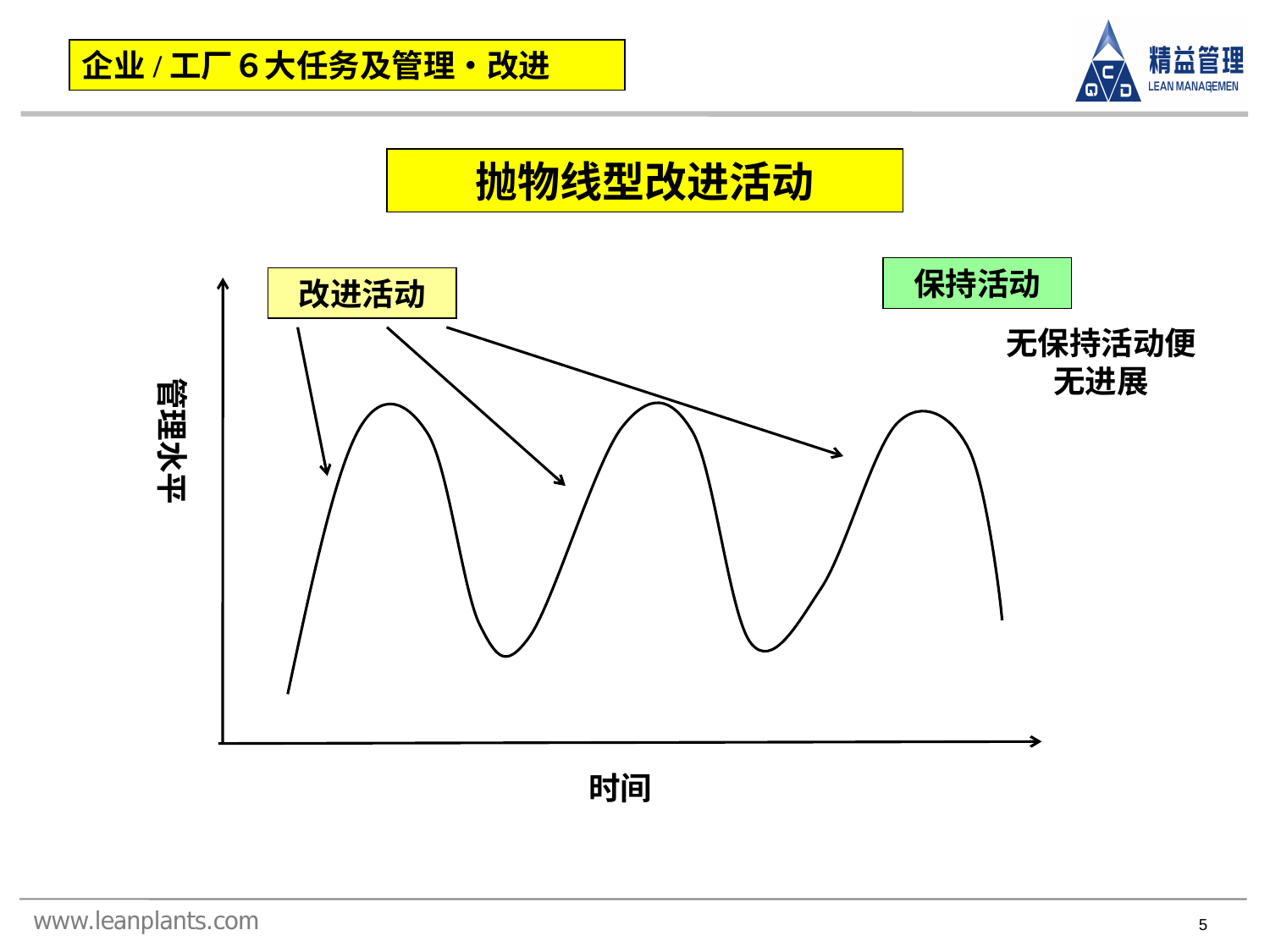

企业/工厂６大任务及管理・改进
抛物线型改进活动
保持活动
改进活动
无保持活动便
无进展
管理水平

时间